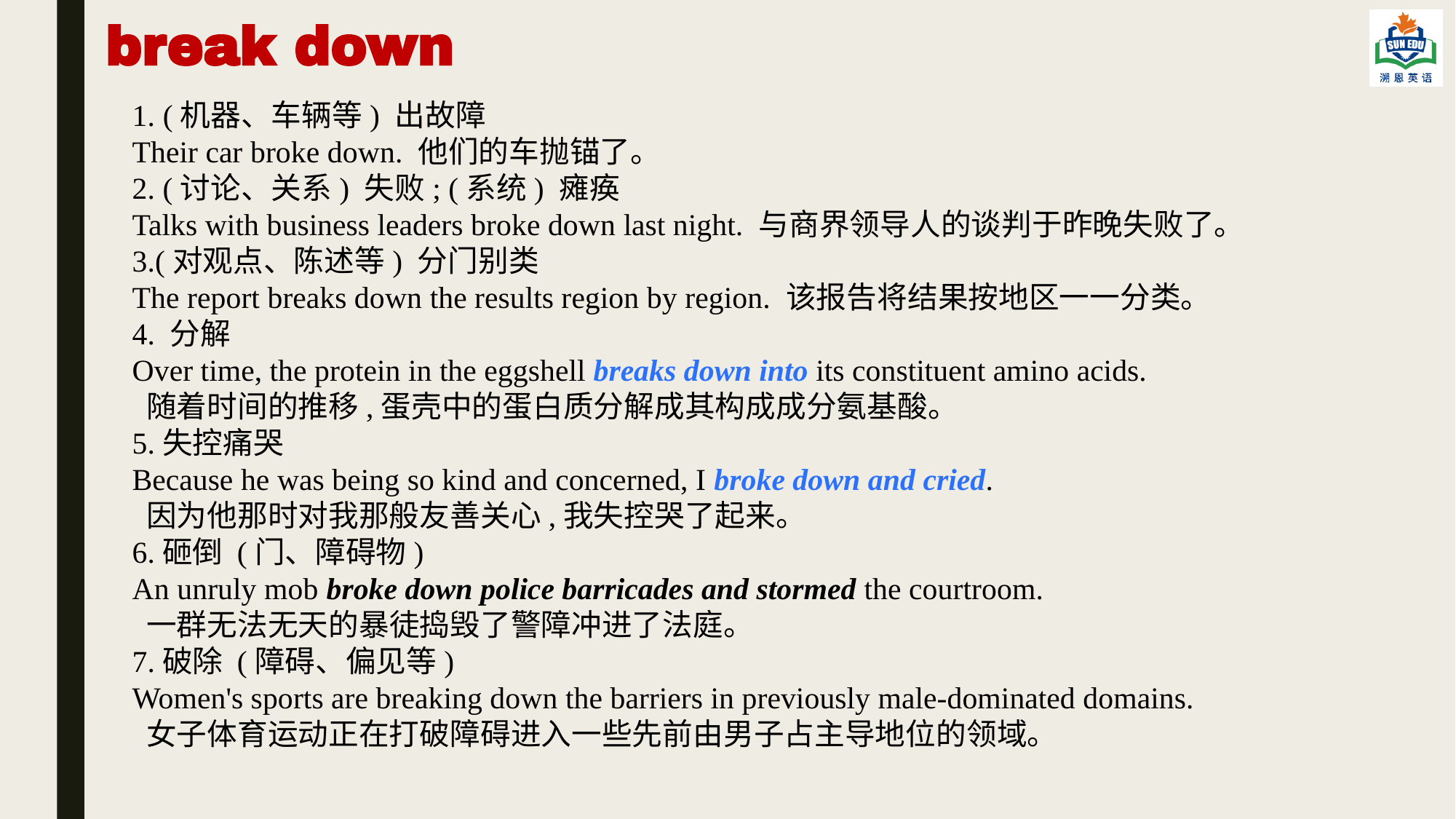

break down
1. (机器、车辆等) 出故障
Their car broke down. 他们的车抛锚了。
2. (讨论、关系) 失败; (系统) 瘫痪
Talks with business leaders broke down last night. 与商界领导人的谈判于昨晚失败了。
3.(对观点、陈述等) 分门别类
The report breaks down the results region by region. 该报告将结果按地区一一分类。
4. 分解
Over time, the protein in the eggshell breaks down into its constituent amino acids.
 随着时间的推移,蛋壳中的蛋白质分解成其构成成分氨基酸。
5.失控痛哭
Because he was being so kind and concerned, I broke down and cried.
 因为他那时对我那般友善关心,我失控哭了起来。
6.砸倒 (门、障碍物)
An unruly mob broke down police barricades and stormed the courtroom.
 一群无法无天的暴徒捣毁了警障冲进了法庭。
7.破除 (障碍、偏见等)
Women's sports are breaking down the barriers in previously male-dominated domains.
 女子体育运动正在打破障碍进入一些先前由男子占主导地位的领域。